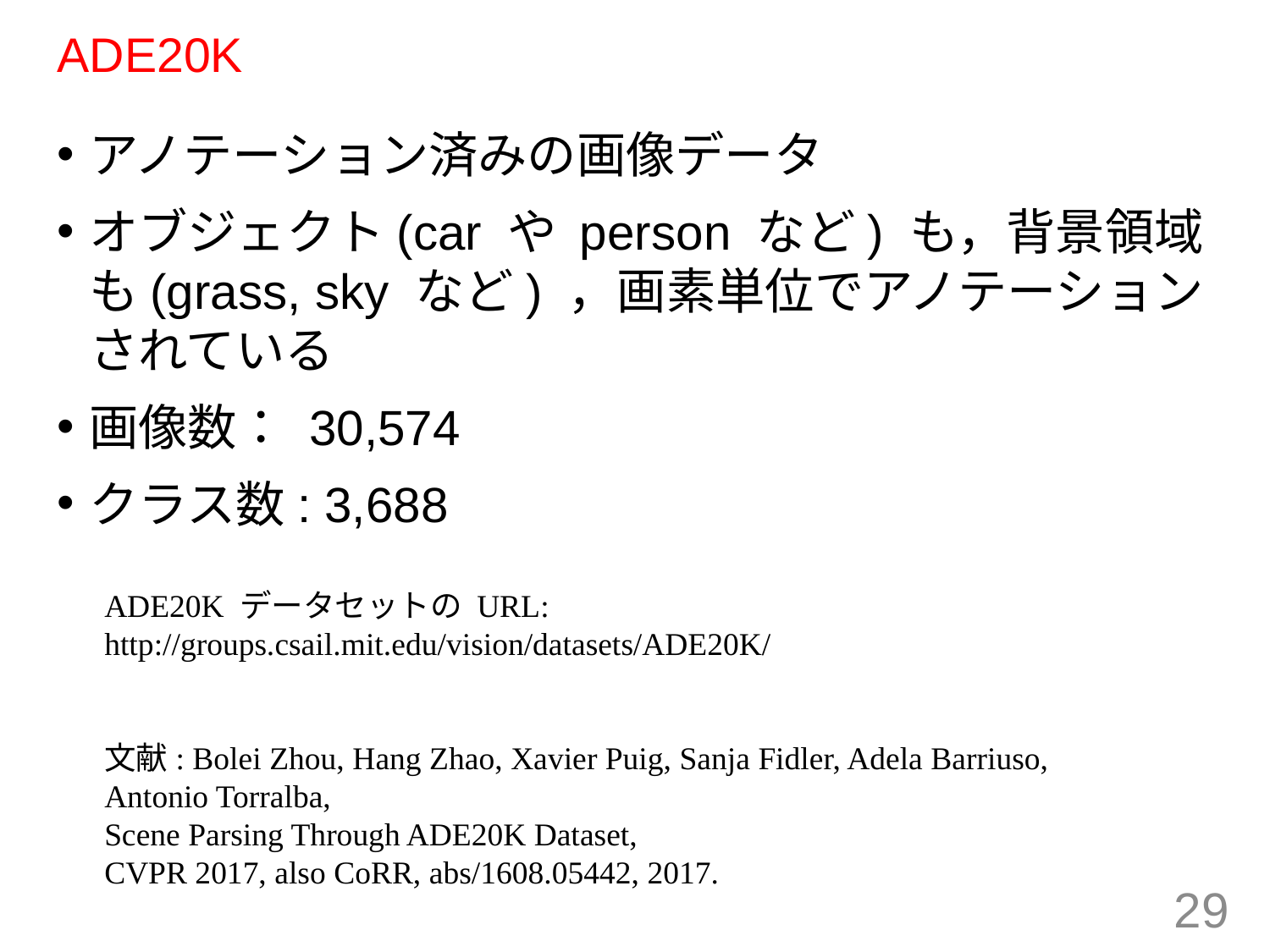

# ADE20K
アノテーション済みの画像データ
オブジェクト(car や person など) も，背景領域も(grass, sky など) ，画素単位でアノテーションされている
画像数： 30,574
クラス数: 3,688

ADE20K データセットの URL: http://groups.csail.mit.edu/vision/datasets/ADE20K/

文献: Bolei Zhou, Hang Zhao, Xavier Puig, Sanja Fidler, Adela Barriuso, Antonio Torralba,
Scene Parsing Through ADE20K Dataset,
CVPR 2017, also CoRR, abs/1608.05442, 2017.
29